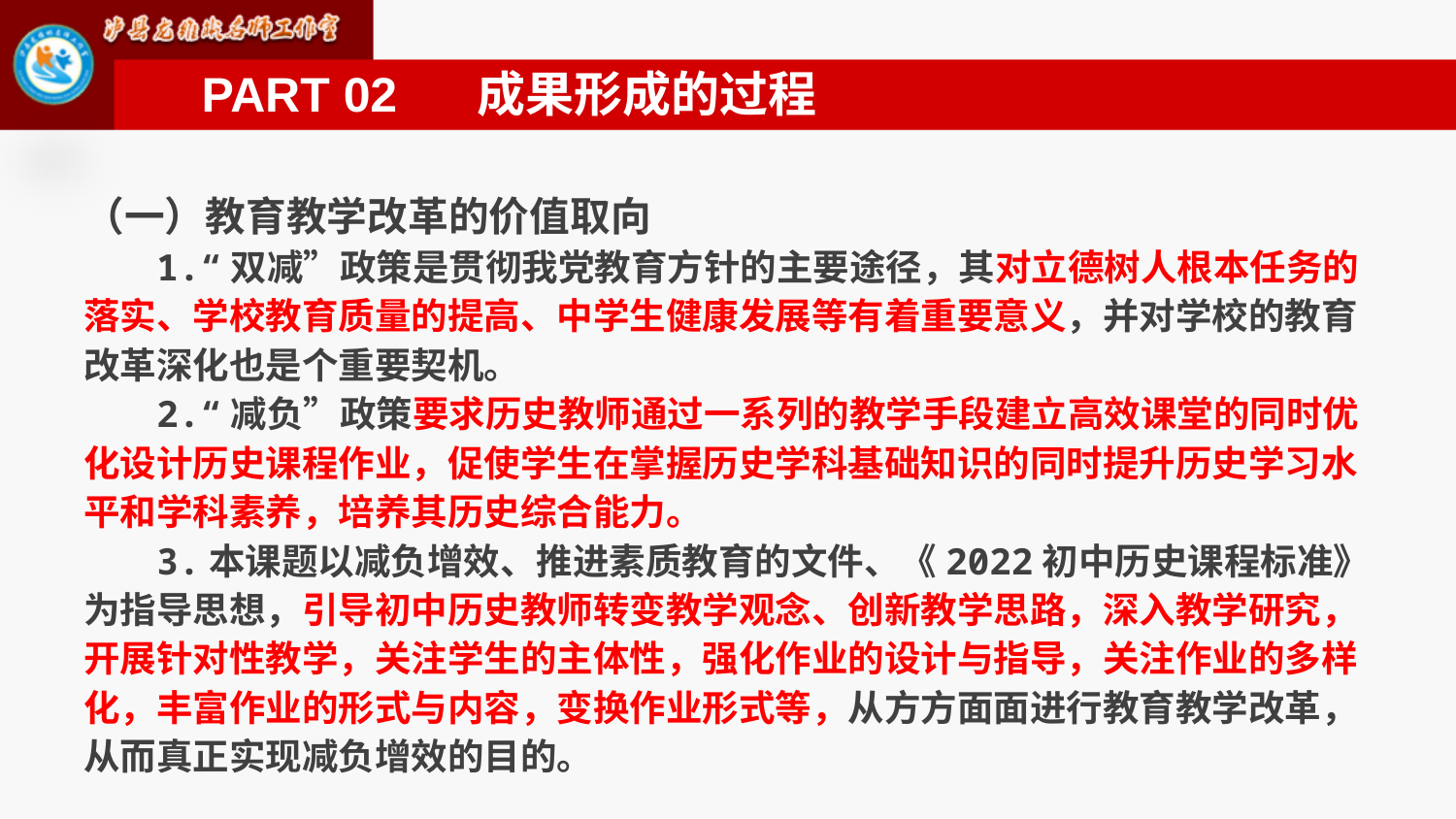

PART 02     成果形成的过程

（一）教育教学改革的价值取向
1.“双减”政策是贯彻我党教育方针的主要途径，其对立德树人根本任务的落实、学校教育质量的提高、中学生健康发展等有着重要意义，并对学校的教育改革深化也是个重要契机。
2.“减负”政策要求历史教师通过一系列的教学手段建立高效课堂的同时优化设计历史课程作业，促使学生在掌握历史学科基础知识的同时提升历史学习水平和学科素养，培养其历史综合能力。
3.本课题以减负增效、推进素质教育的文件、《2022初中历史课程标准》为指导思想，引导初中历史教师转变教学观念、创新教学思路，深入教学研究，开展针对性教学，关注学生的主体性，强化作业的设计与指导，关注作业的多样化，丰富作业的形式与内容，变换作业形式等，从方方面面进行教育教学改革，从而真正实现减负增效的目的。